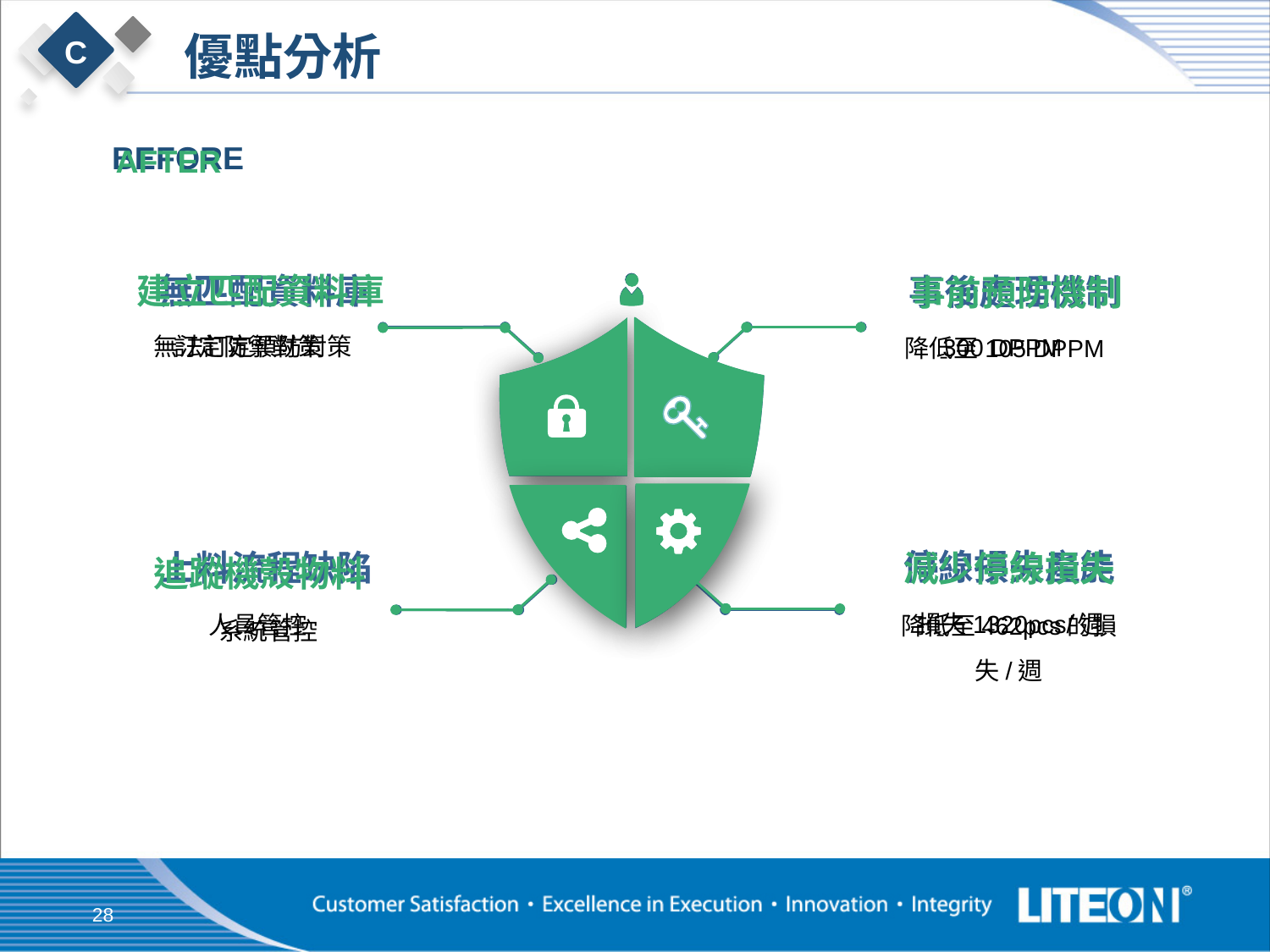

優點分析

C

BEFORE
AFTER
無匹配資料庫
無法訂定預防對策
  事後處理機制
300 DPPM
建立匹配資料庫
訂定防禦對策
  事前預防機制
降低至105 DPPM

停線損失產能
損失1320pcs/週
上料流程缺陷
人員管控
減少停線損失
降低至462pcs的損失/週
追蹤機殼物料
系統管控

28